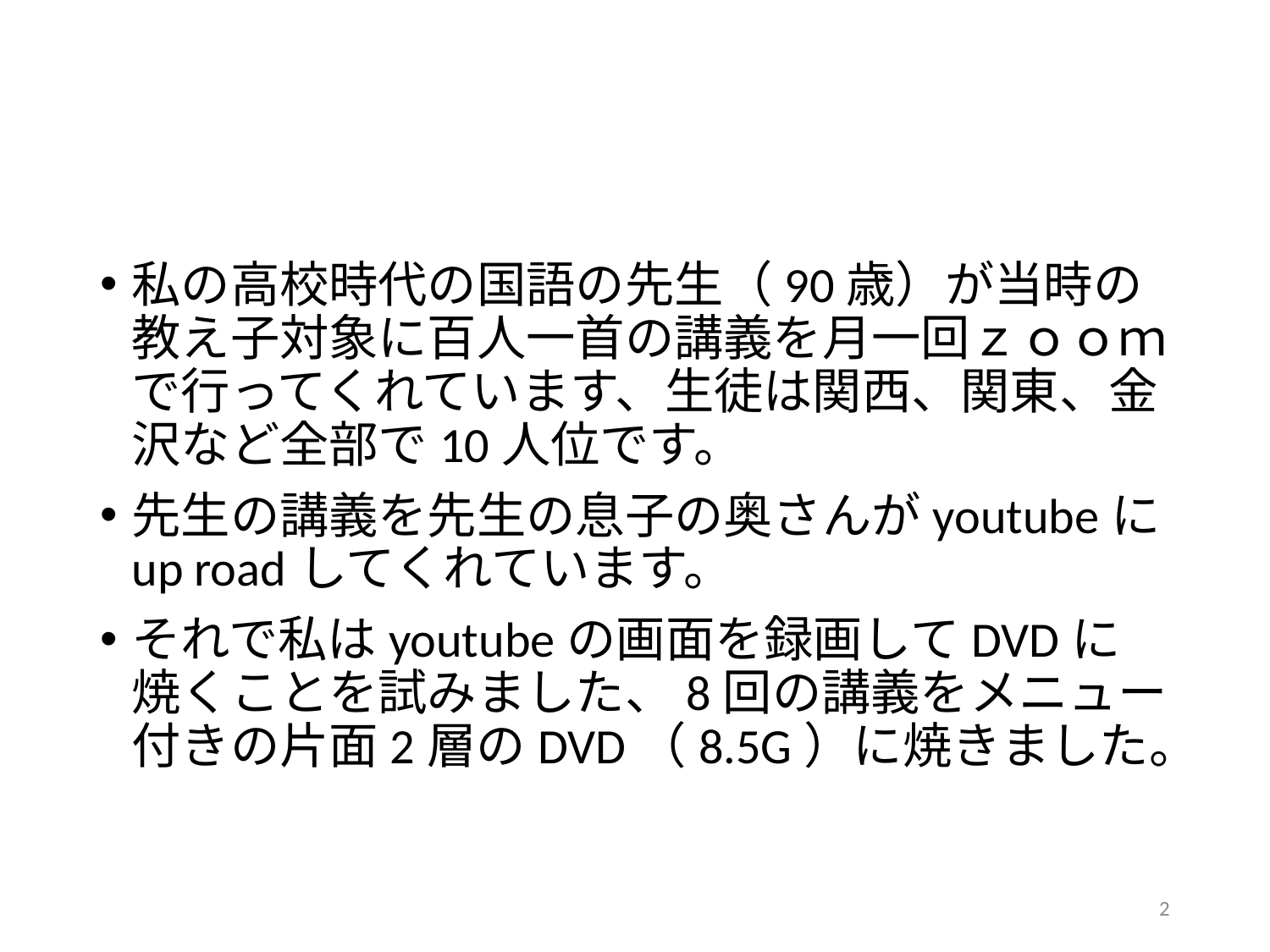

#
私の高校時代の国語の先生（90歳）が当時の教え子対象に百人一首の講義を月一回ｚｏｏｍで行ってくれています、生徒は関西、関東、金沢など全部で10人位です。
先生の講義を先生の息子の奥さんがyoutubeにup roadしてくれています。
それで私はyoutubeの画面を録画してDVDに焼くことを試みました、8回の講義をメニュー付きの片面2層のDVD（8.5G）に焼きました。
2